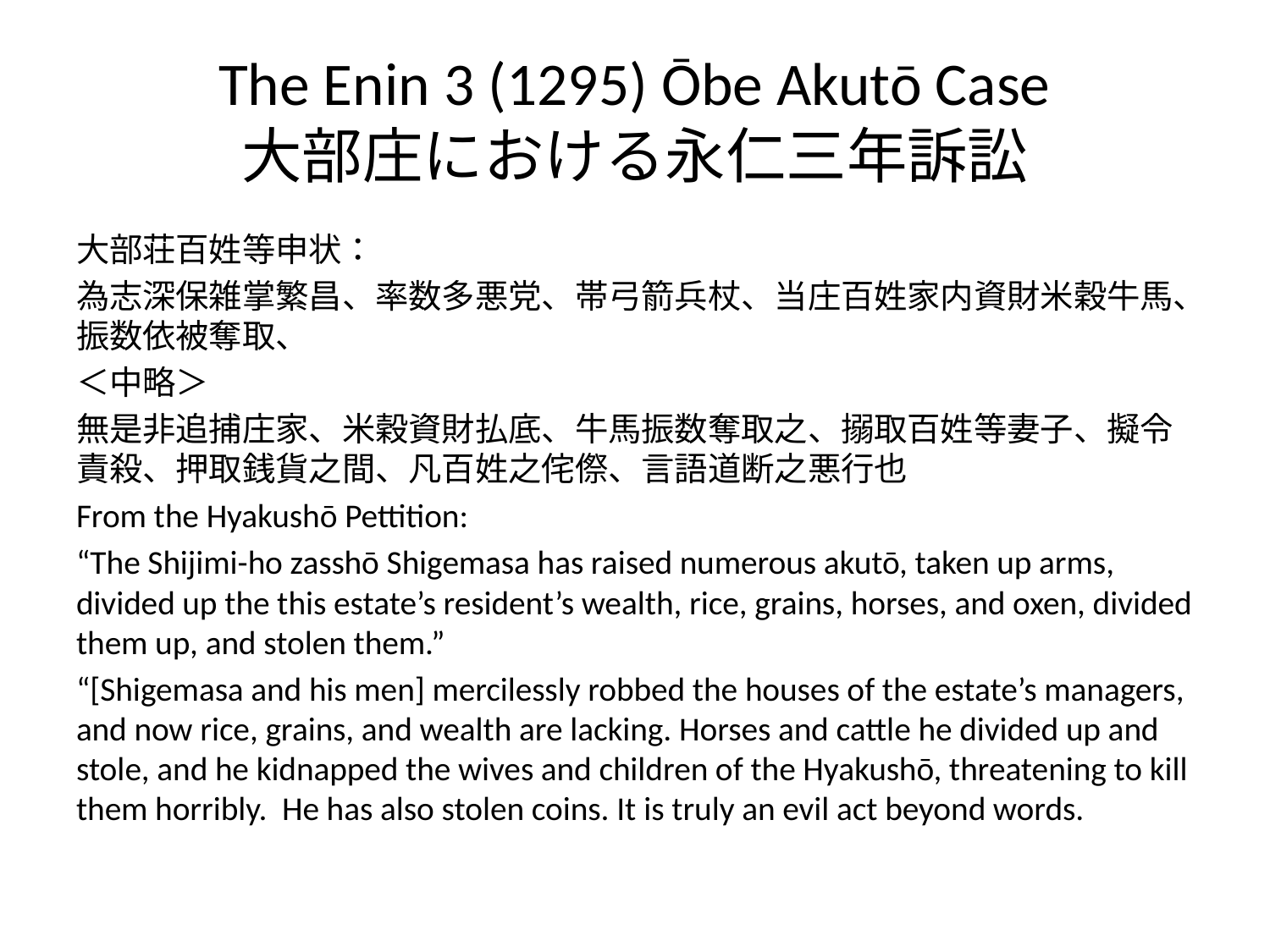

# The Enin 3 (1295) Ōbe Akutō Case 大部庄における永仁三年訴訟
大部荘百姓等申状：
為志深保雑掌繁昌、率数多悪党、帯弓箭兵杖、当庄百姓家内資財米穀牛馬、振数依被奪取、
＜中略＞
無是非追捕庄家、米穀資財払底、牛馬振数奪取之、搦取百姓等妻子、擬令責殺、押取銭貨之間、凡百姓之侘傺、言語道断之悪行也
From the Hyakushō Pettition:
“The Shijimi-ho zasshō Shigemasa has raised numerous akutō, taken up arms, divided up the this estate’s resident’s wealth, rice, grains, horses, and oxen, divided them up, and stolen them.”
“[Shigemasa and his men] mercilessly robbed the houses of the estate’s managers, and now rice, grains, and wealth are lacking. Horses and cattle he divided up and stole, and he kidnapped the wives and children of the Hyakushō, threatening to kill them horribly.  He has also stolen coins. It is truly an evil act beyond words.